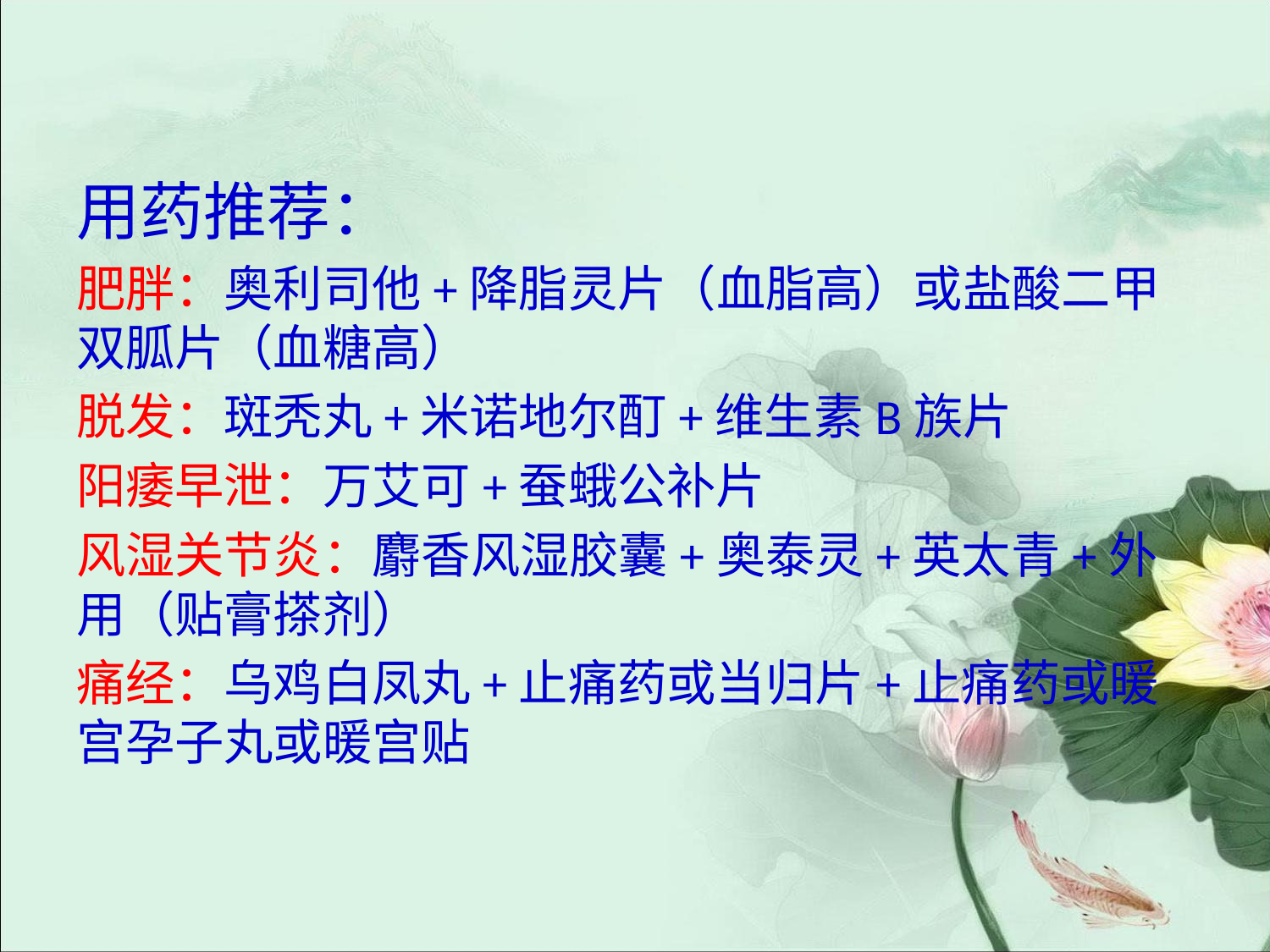

用药推荐：
肥胖：奥利司他+降脂灵片（血脂高）或盐酸二甲双胍片（血糖高）
脱发：斑秃丸+米诺地尔酊+维生素B族片
阳痿早泄：万艾可+蚕蛾公补片
风湿关节炎：麝香风湿胶囊+奥泰灵+英太青+外用（贴膏搽剂）
痛经：乌鸡白凤丸+止痛药或当归片+止痛药或暖宫孕子丸或暖宫贴